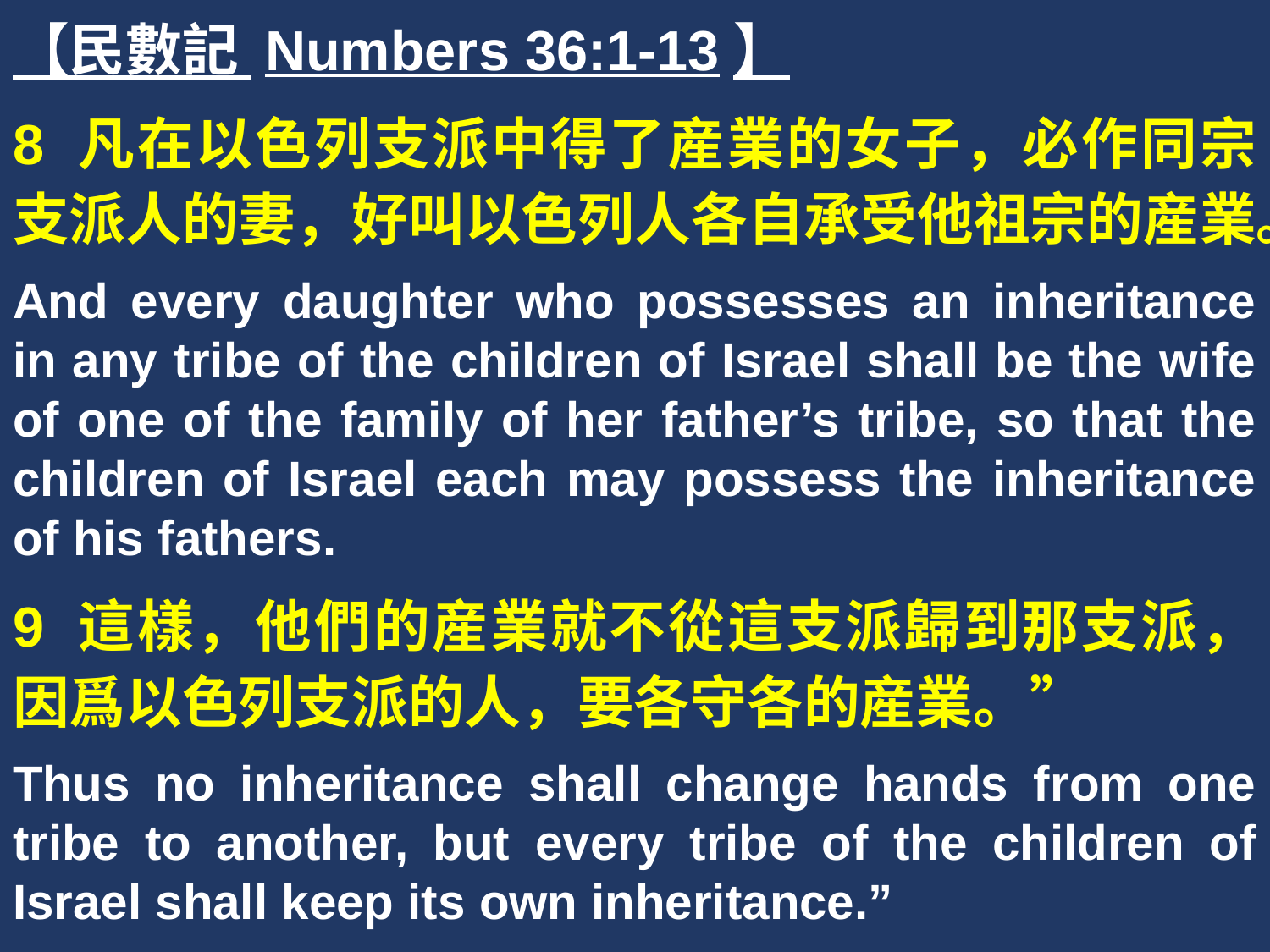

【民數記 Numbers 36:1-13】
8 凡在以色列支派中得了産業的女子，必作同宗支派人的妻，好叫以色列人各自承受他祖宗的産業。
And every daughter who possesses an inheritance in any tribe of the children of Israel shall be the wife of one of the family of her father’s tribe, so that the children of Israel each may possess the inheritance of his fathers.
9 這樣，他們的産業就不從這支派歸到那支派，因爲以色列支派的人，要各守各的産業。”
Thus no inheritance shall change hands from one tribe to another, but every tribe of the children of Israel shall keep its own inheritance.”